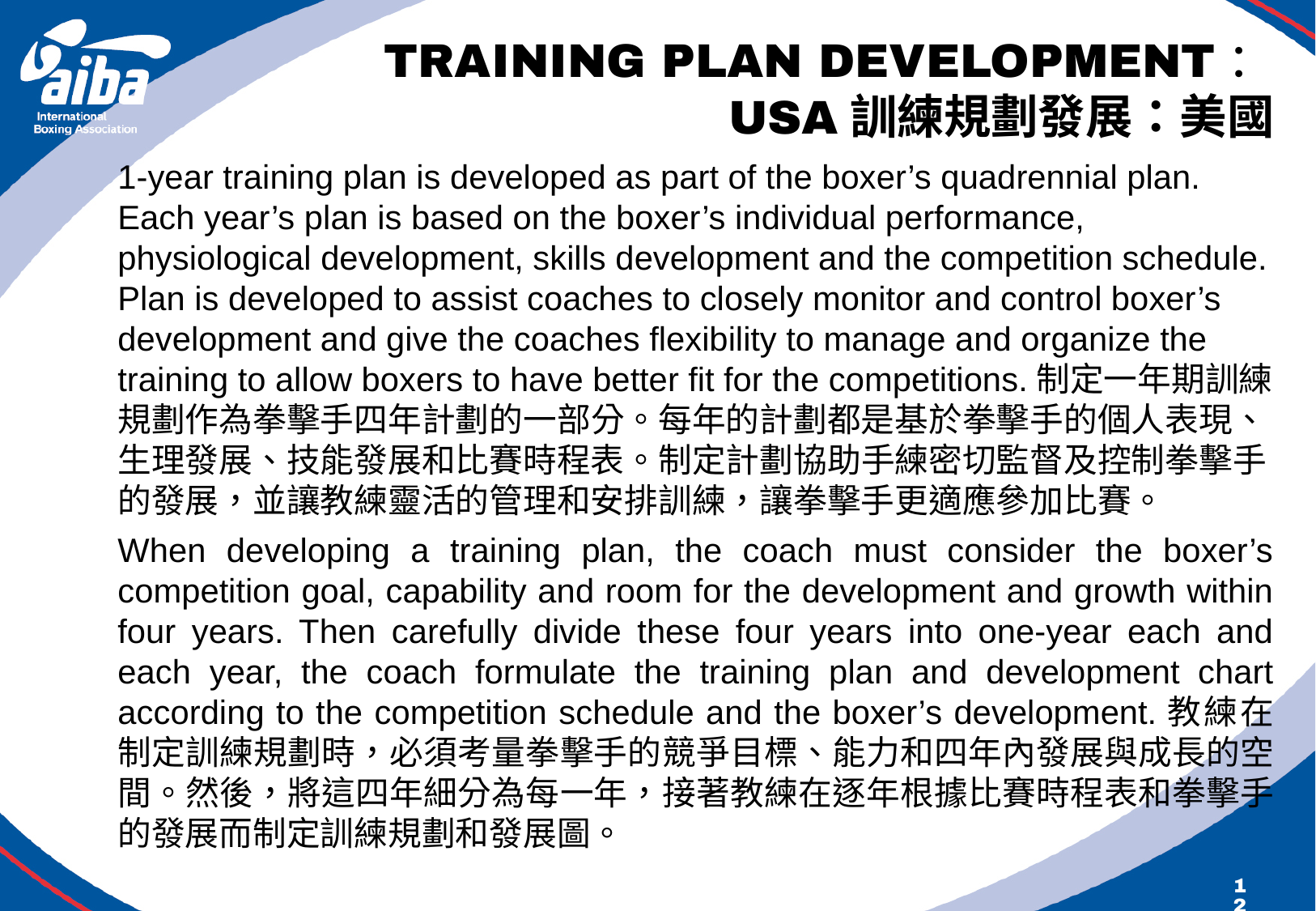

# TRAINING PLAN DEVELOPMENT： USA訓練規劃發展：美國
1-year training plan is developed as part of the boxer’s quadrennial plan. Each year’s plan is based on the boxer’s individual performance, physiological development, skills development and the competition schedule. Plan is developed to assist coaches to closely monitor and control boxer’s development and give the coaches flexibility to manage and organize the training to allow boxers to have better fit for the competitions.制定一年期訓練規劃作為拳擊手四年計劃的一部分。每年的計劃都是基於拳擊手的個人表現、生理發展、技能發展和比賽時程表。制定計劃協助手練密切監督及控制拳擊手的發展，並讓教練靈活的管理和安排訓練，讓拳擊手更適應參加比賽。
When developing a training plan, the coach must consider the boxer’s competition goal, capability and room for the development and growth within four years. Then carefully divide these four years into one-year each and each year, the coach formulate the training plan and development chart according to the competition schedule and the boxer’s development.教練在制定訓練規劃時，必須考量拳擊手的競爭目標、能力和四年內發展與成長的空間。然後，將這四年細分為每一年，接著教練在逐年根據比賽時程表和拳擊手的發展而制定訓練規劃和發展圖。
121